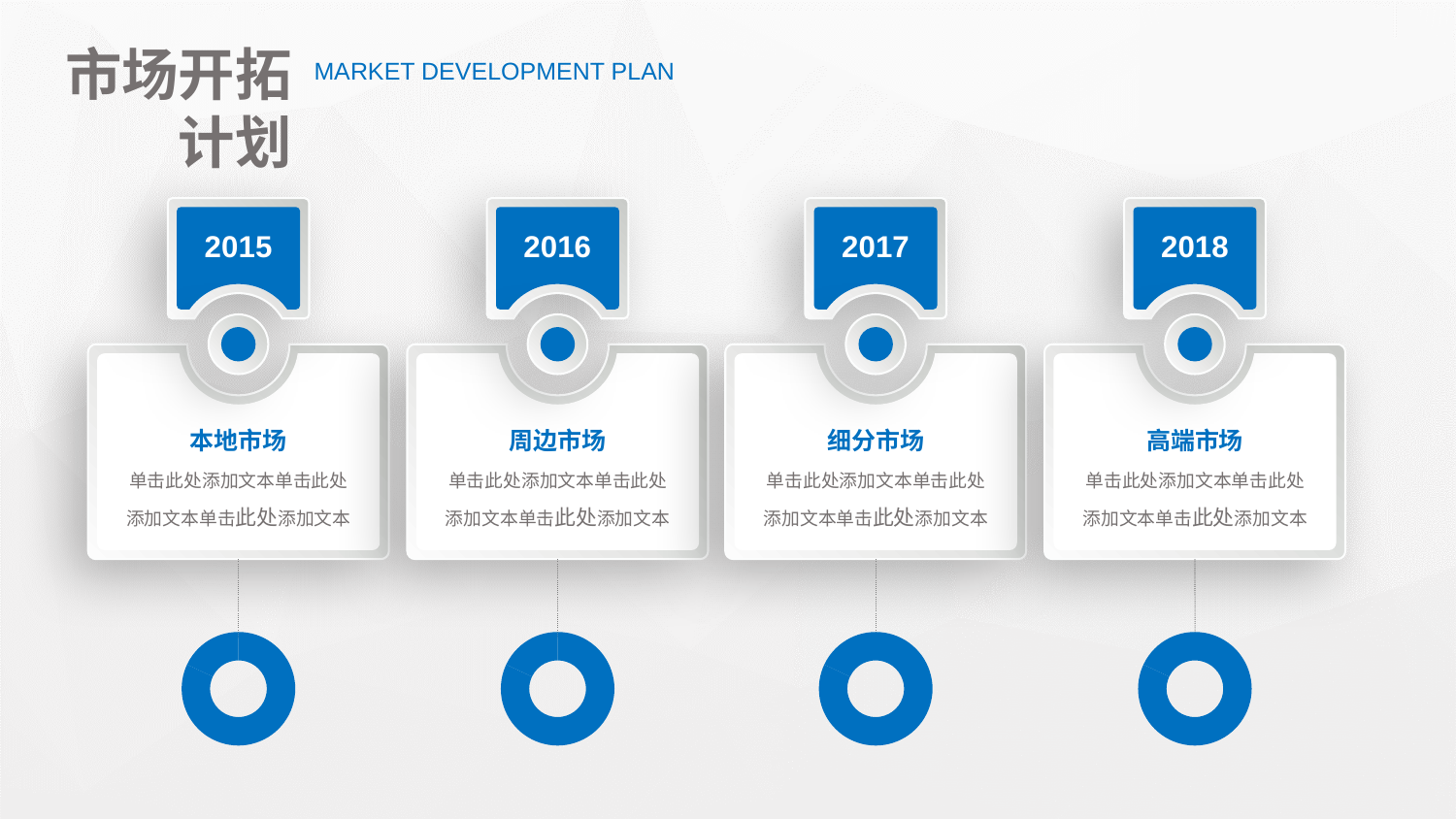

市场开拓计划
MARKET DEVELOPMENT PLAN

2015

本地市场
单击此处添加文本单击此处
添加文本单击此处添加文本

### Chart

| Category |  |
|---|---|

2016

周边市场
单击此处添加文本单击此处
添加文本单击此处添加文本

### Chart

| Category |  |
|---|---|

2017

细分市场
单击此处添加文本单击此处
添加文本单击此处添加文本

### Chart

| Category |  |
|---|---|

2018

高端市场
单击此处添加文本单击此处
添加文本单击此处添加文本

### Chart

| Category |  |
|---|---|